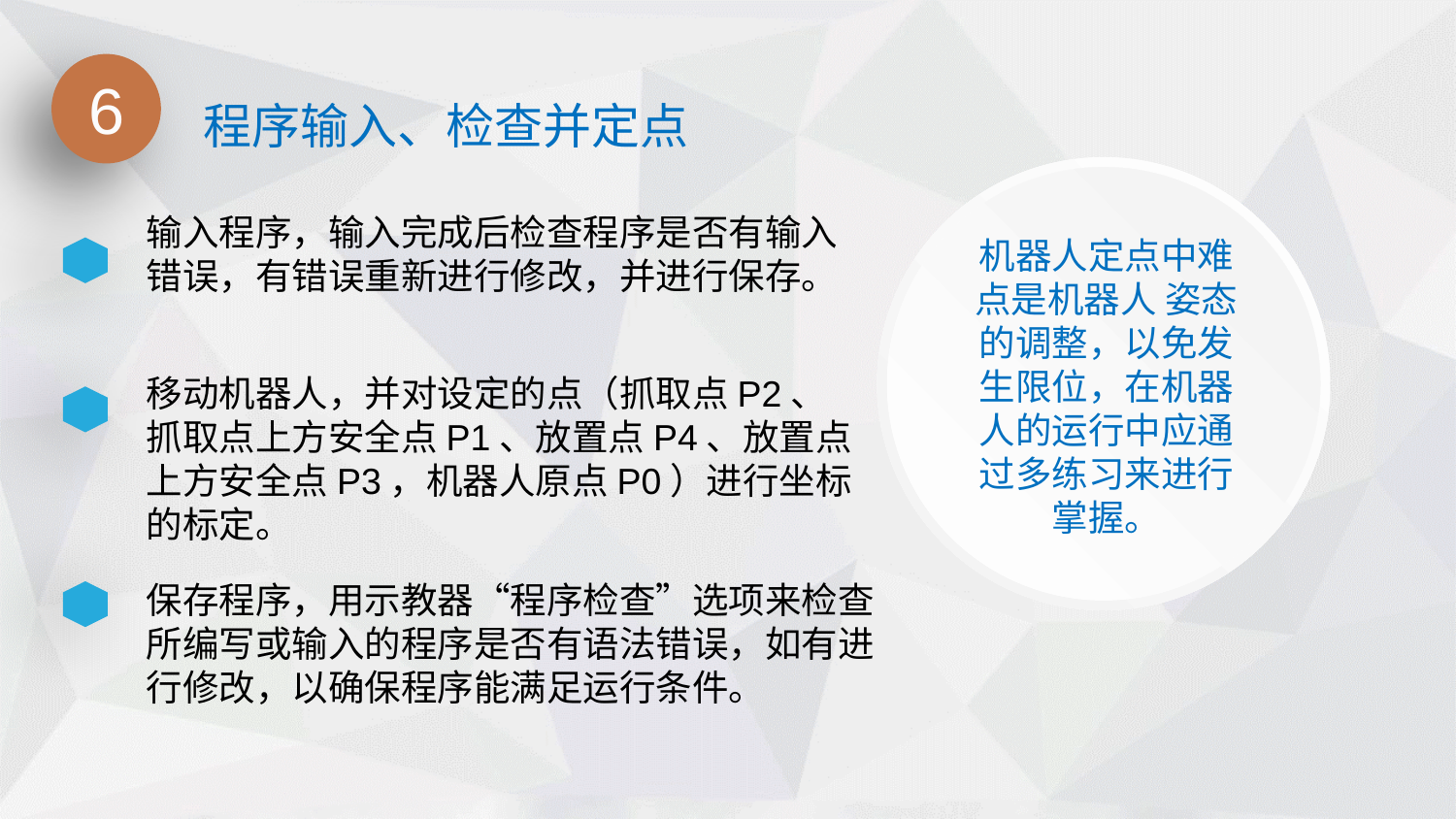

6
程序输入、检查并定点

输入程序，输入完成后检查程序是否有输入错误，有错误重新进行修改，并进行保存。
机器人定点中难点是机器人 姿态的调整，以免发生限位，在机器人的运行中应通过多练习来进行掌握。

移动机器人，并对设定的点（抓取点P2、抓取点上方安全点P1、放置点P4、放置点上方安全点P3，机器人原点P0）进行坐标的标定。

保存程序，用示教器“程序检查”选项来检查所编写或输入的程序是否有语法错误，如有进行修改，以确保程序能满足运行条件。